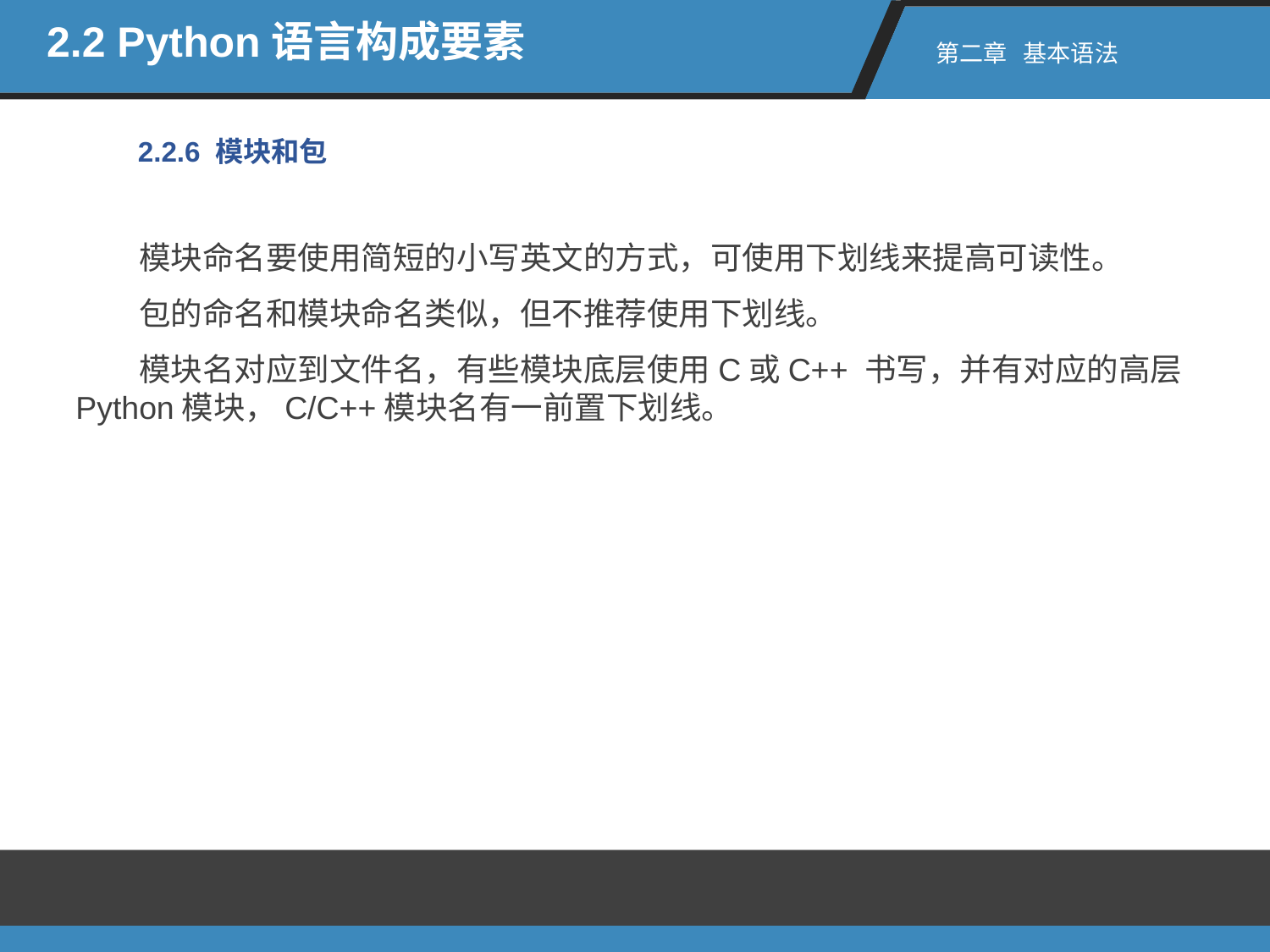

2.2 Python语言构成要素

第二章   基本语法
2.2.6 模块和包
模块命名要使用简短的小写英文的方式，可使用下划线来提高可读性。
包的命名和模块命名类似，但不推荐使用下划线。
模块名对应到文件名，有些模块底层使用C或C++ 书写，并有对应的高层Python模块，C/C++模块名有一前置下划线。